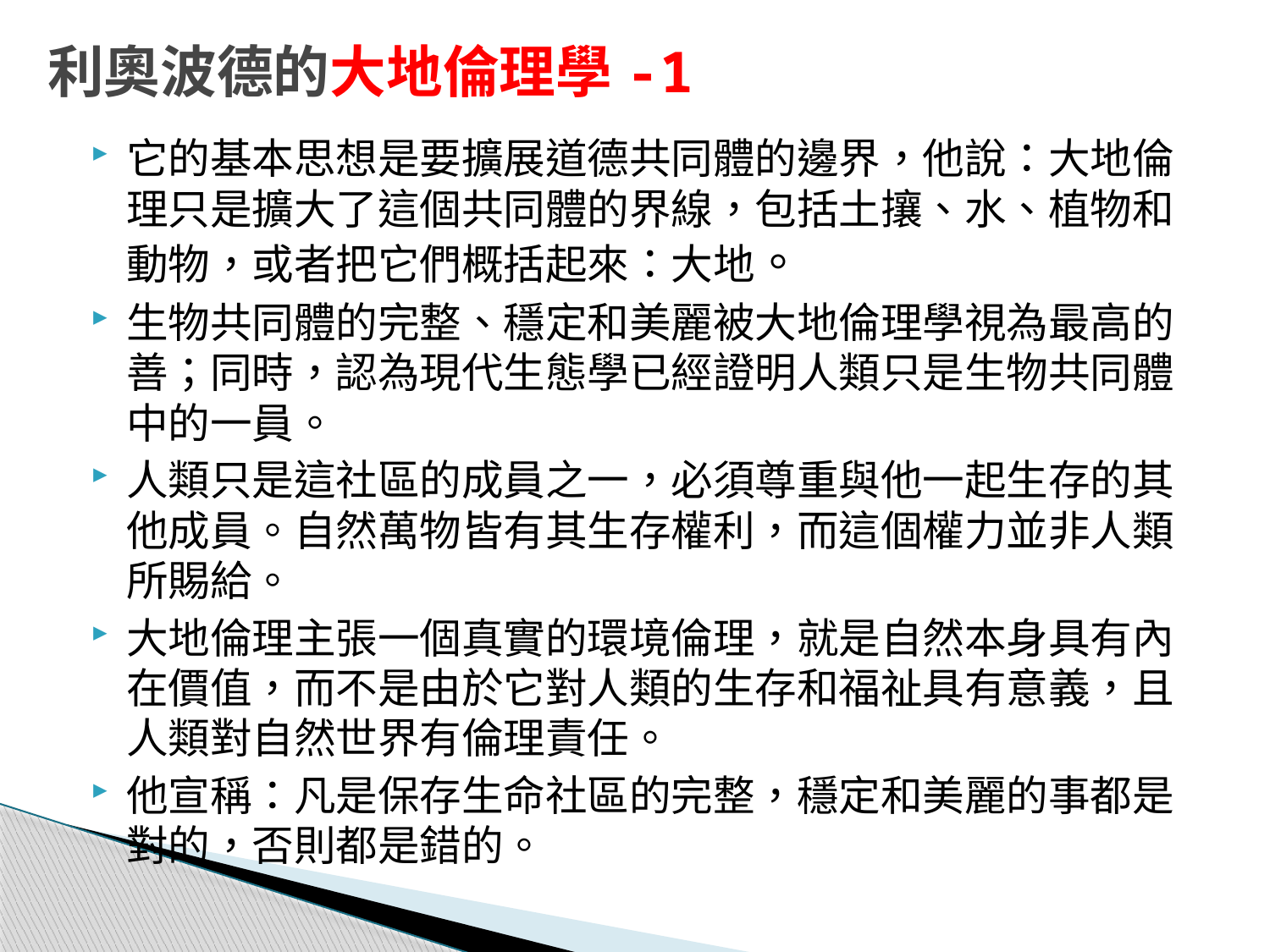

# 利奧波德的大地倫理學-1
它的基本思想是要擴展道德共同體的邊界，他說：大地倫理只是擴大了這個共同體的界線，包括土攘、水、植物和動物，或者把它們概括起來：大地。
生物共同體的完整、穩定和美麗被大地倫理學視為最高的善；同時，認為現代生態學已經證明人類只是生物共同體中的一員。
人類只是這社區的成員之一，必須尊重與他一起生存的其他成員。自然萬物皆有其生存權利，而這個權力並非人類所賜給。
大地倫理主張一個真實的環境倫理，就是自然本身具有內在價值，而不是由於它對人類的生存和福祉具有意義，且人類對自然世界有倫理責任。
他宣稱：凡是保存生命社區的完整，穩定和美麗的事都是對的，否則都是錯的。